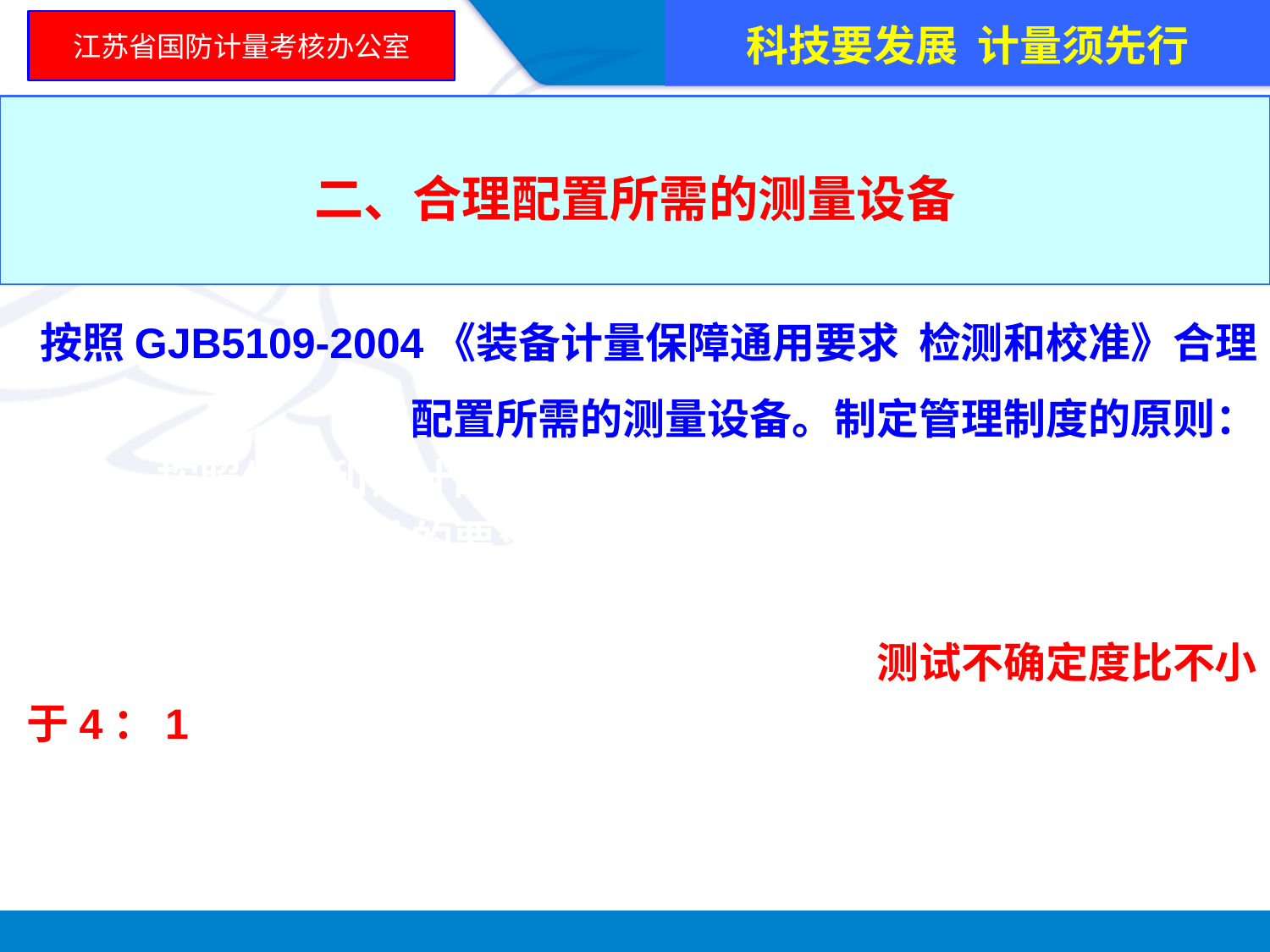

科技要发展  计量须先行
江苏省国防计量考核办公室
二、合理配置所需的测量设备

按照GJB5109-2004《装备计量保障通用要求  检测和校准》合理配置所需的测量设备。制定管理制度的原则：
        按照生产和设计的要求配置测量设备。企业在配备测量设备时，要根据生产设计的要求进行全面考虑，特别要重点考虑提高产品质量对计量检测提出的测量准确度要求。配备的测量设备所要求的准确度，应和被测参数的允许误差相匹配（测试不确定度比不小于4：1）。在确定配备计量检测设备时，既要考虑满足保证产品质量特性的要求，又要估算好配备测量设备的投资，避免因配备的测量设备准确度过度造成资金浪费。